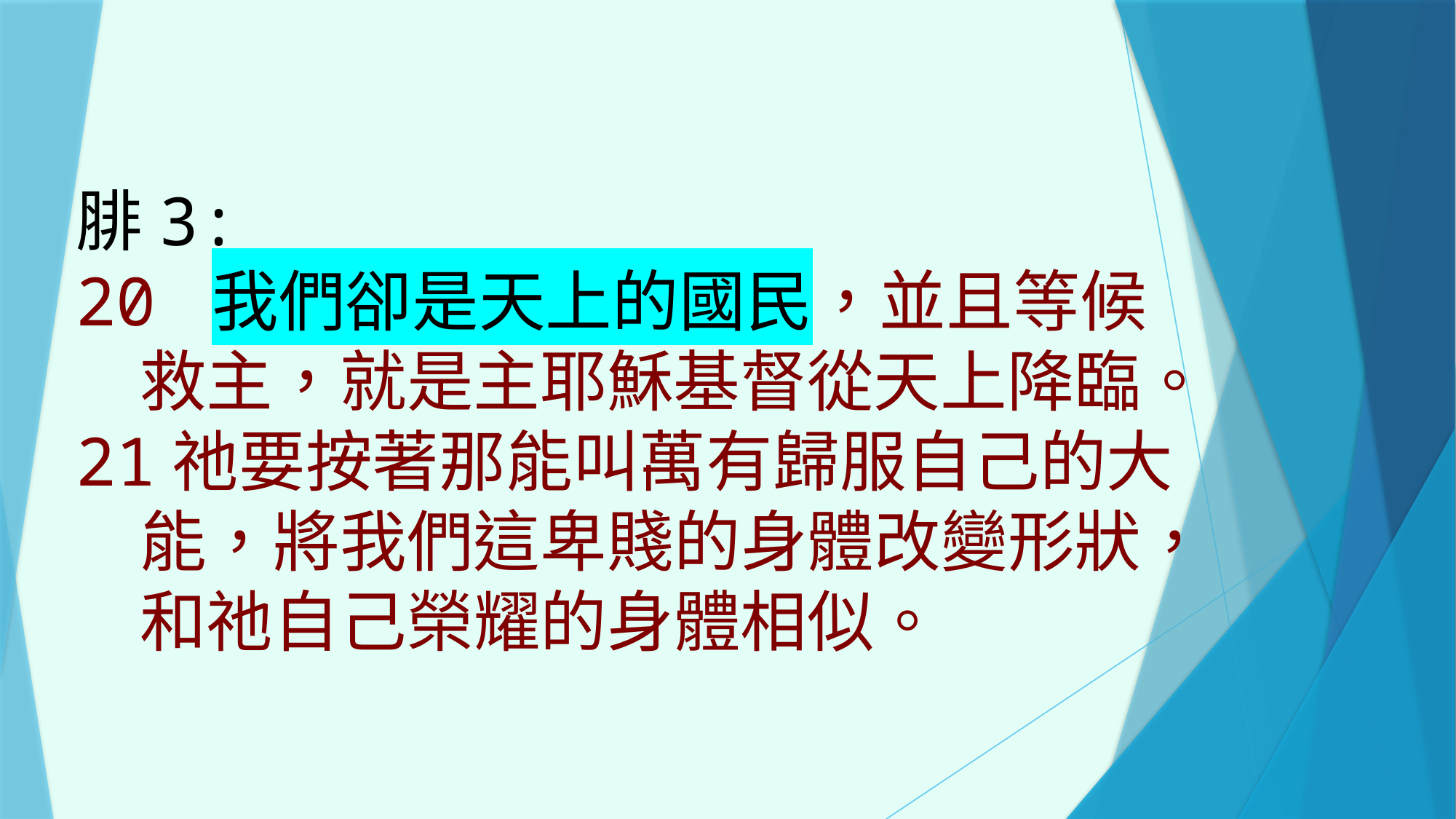

腓3:
20 我們卻是天上的國民，並且等候  救主，就是主耶穌基督從天上降臨。
21祂要按著那能叫萬有歸服自己的大能，將我們這卑賤的身體改變形狀，和祂自己榮耀的身體相似。